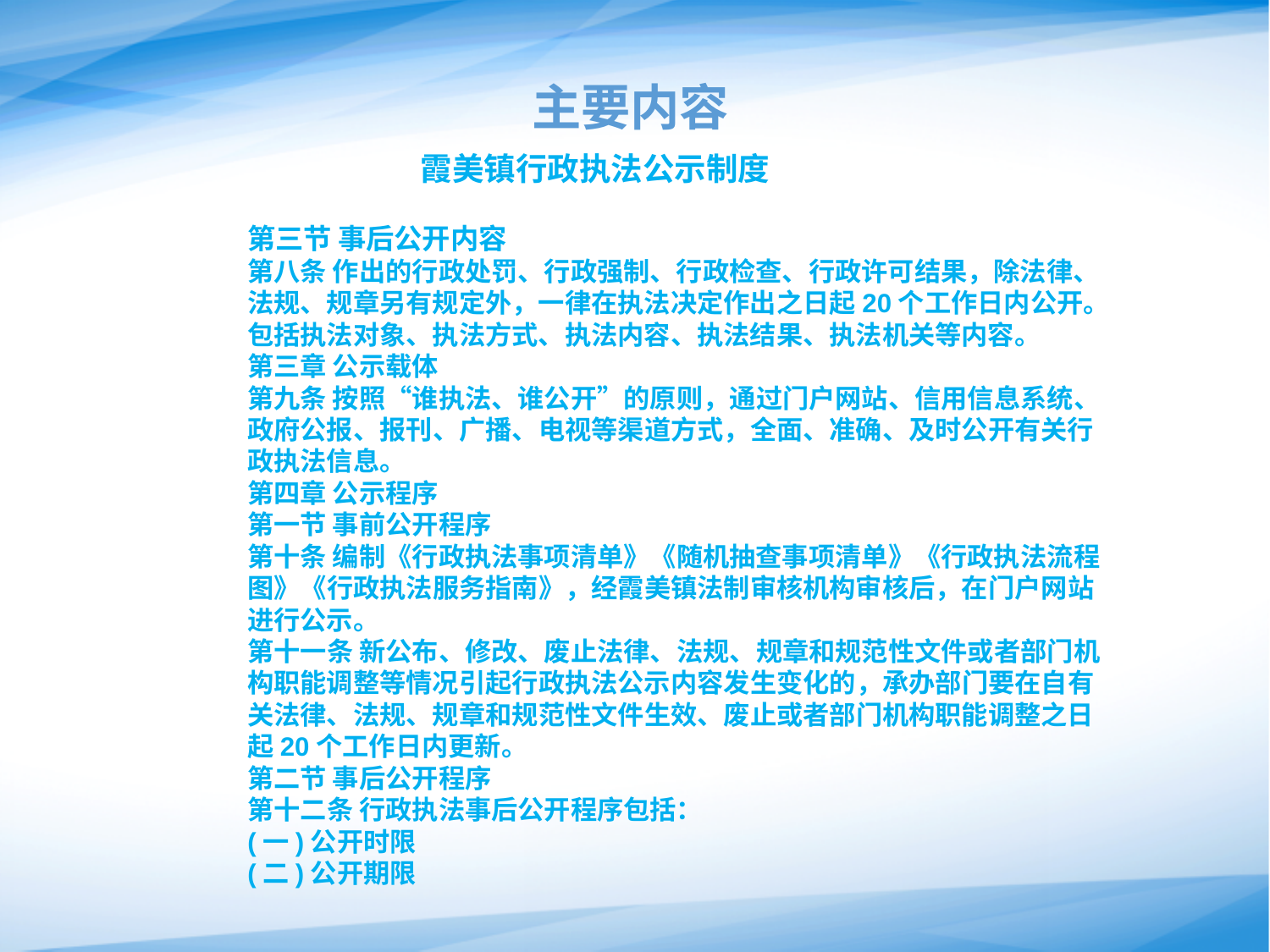

# 主要内容
                       霞美镇行政执法公示制度

第三节 事后公开内容
第八条 作出的行政处罚、行政强制、行政检查、行政许可结果，除法律、法规、规章另有规定外，一律在执法决定作出之日起20个工作日内公开。包括执法对象、执法方式、执法内容、执法结果、执法机关等内容。
第三章 公示载体
第九条 按照“谁执法、谁公开”的原则，通过门户网站、信用信息系统、政府公报、报刊、广播、电视等渠道方式，全面、准确、及时公开有关行政执法信息。
第四章 公示程序
第一节 事前公开程序
第十条 编制《行政执法事项清单》《随机抽查事项清单》《行政执法流程图》《行政执法服务指南》，经霞美镇法制审核机构审核后，在门户网站进行公示。
第十一条 新公布、修改、废止法律、法规、规章和规范性文件或者部门机构职能调整等情况引起行政执法公示内容发生变化的，承办部门要在自有关法律、法规、规章和规范性文件生效、废止或者部门机构职能调整之日起20个工作日内更新。
第二节 事后公开程序
第十二条 行政执法事后公开程序包括：
(一)公开时限
(二)公开期限